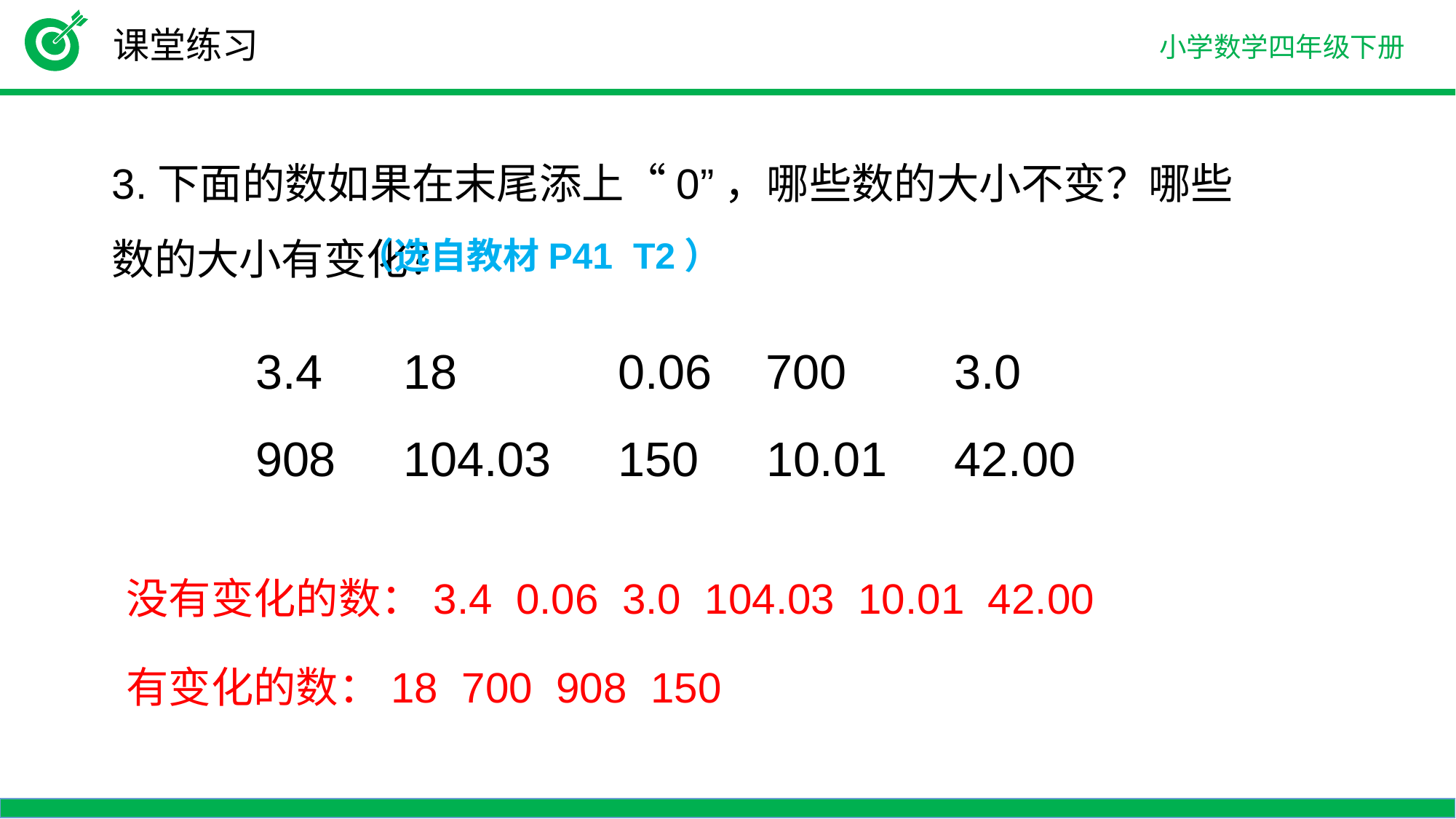

课堂练习
3.下面的数如果在末尾添上“0”，哪些数的大小不变？哪些数的大小有变化？
（选自教材P41  T2）
3.4      18            0.06    700        3.0
908     104.03     150     10.01     42.00
没有变化的数：3.4  0.06  3.0  104.03  10.01  42.00
有变化的数：18  700  908  150